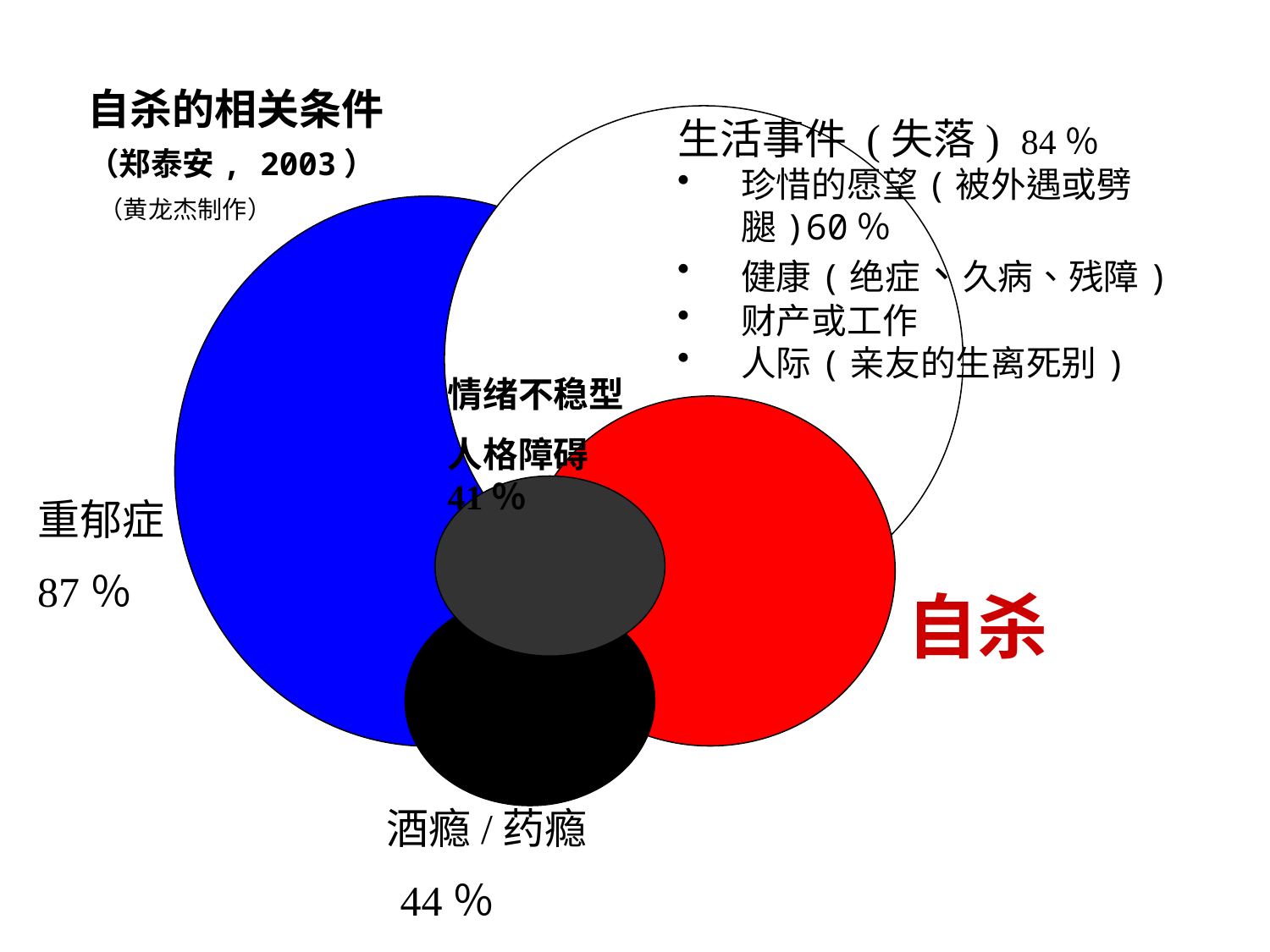

自杀的相关条件
（郑泰安, 2003）
 （黄龙杰制作）

生活事件 (失落)  84％
珍惜的愿望(被外遇或劈腿)60％
健康(绝症、久病、残障)
财产或工作
人际(亲友的生离死别)

情绪不稳型
人格障碍  41％

重郁症
87％

自杀

   酒瘾/药瘾
     44％